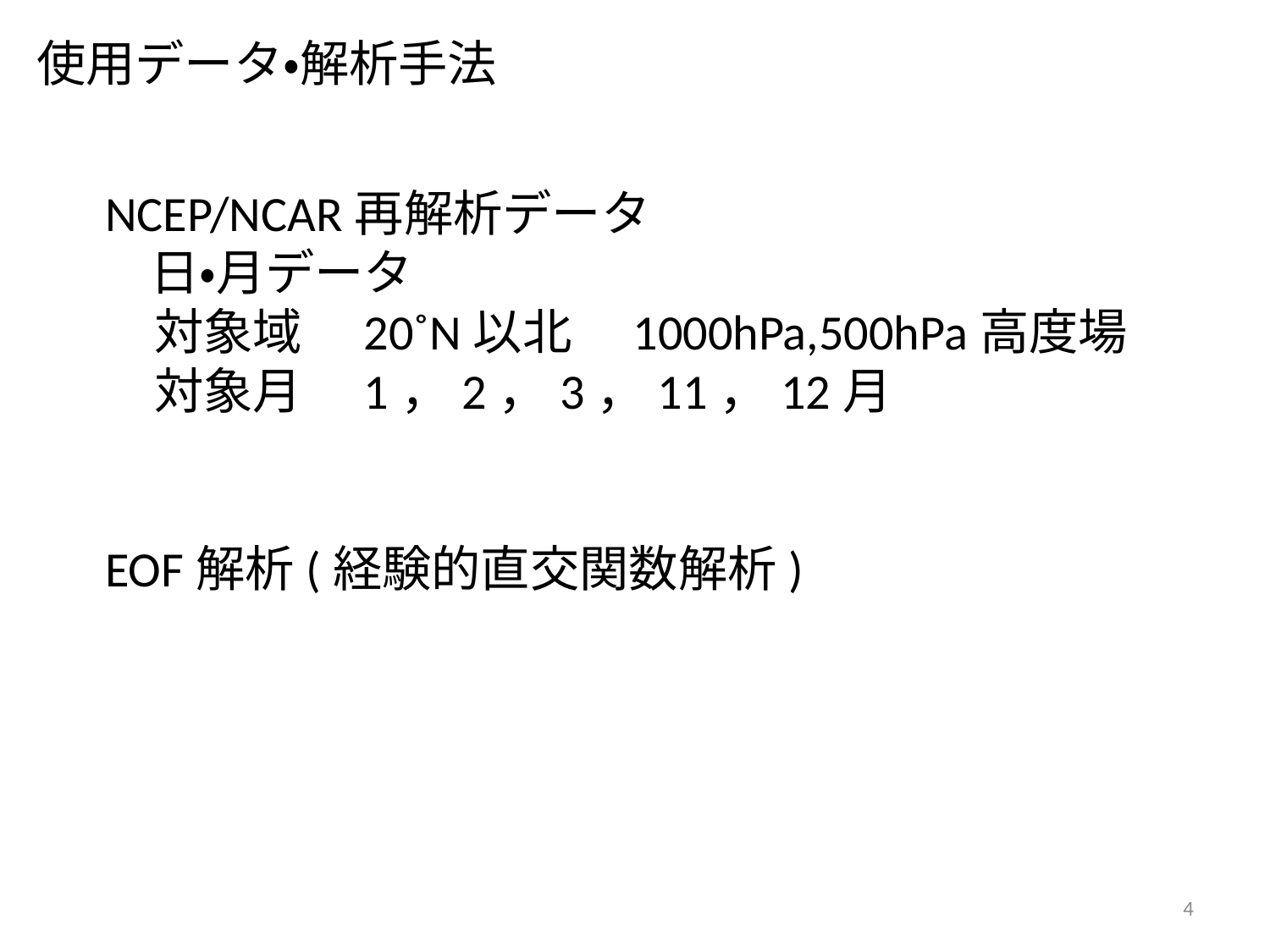

使用データ・解析手法
NCEP/NCAR再解析データ
   日・月データ
　対象域　20˚N以北　1000hPa,500hPa高度場
　対象月　1，2，3，11，12月

EOF解析(経験的直交関数解析)
4